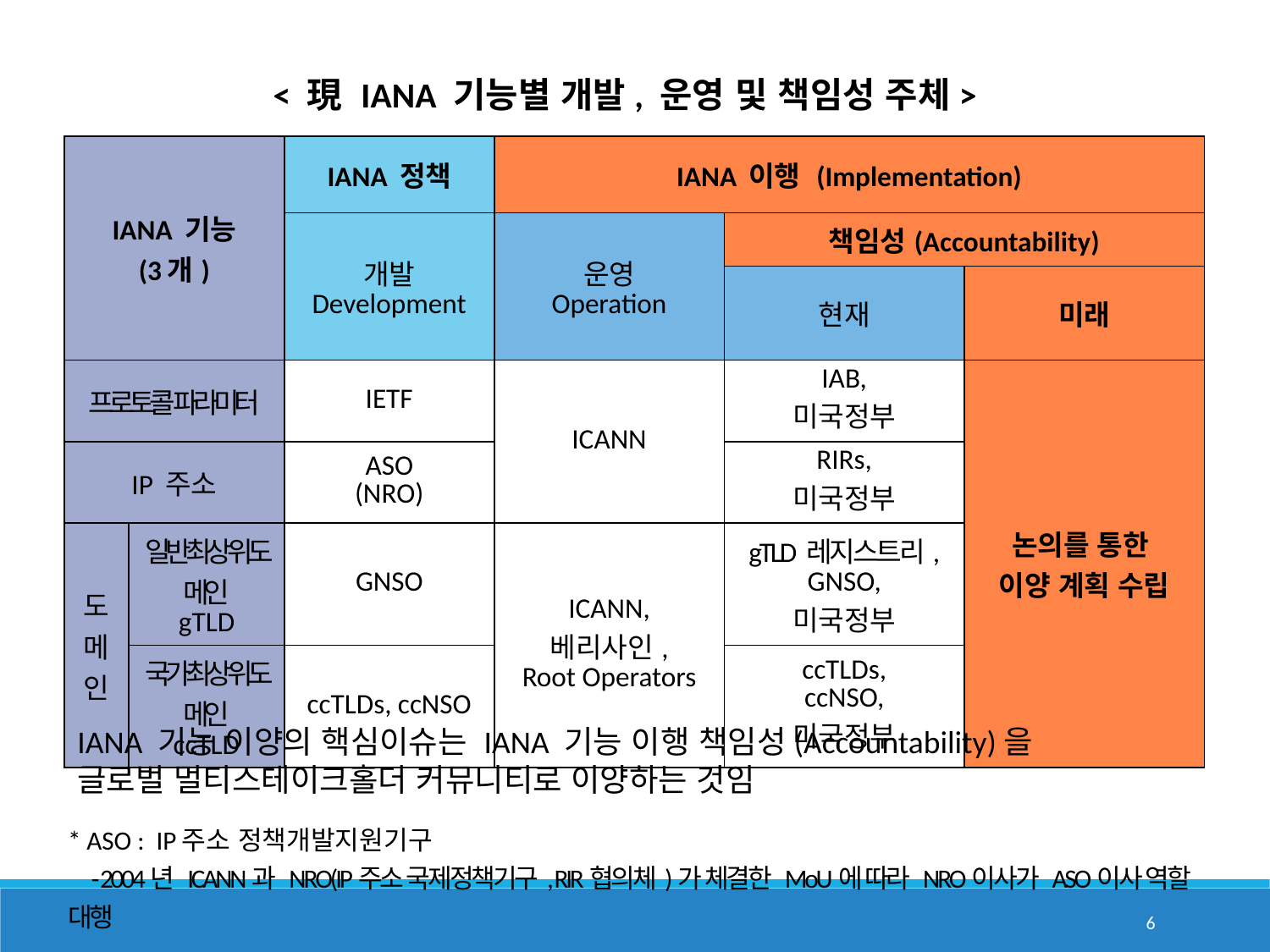

< 現 IANA 기능별 개발, 운영 및 책임성 주체>
| IANA 기능 (3개) |  | IANA 정책 | IANA 이행 (Implementation) |  |  |
| --- | --- | --- | --- | --- | --- |
|  |  | 개발 Development | 운영 Operation | 책임성(Accountability) |  |
|  |  |  |  | 현재 | 미래 |
| 프로토콜 파라미터 |  | IETF | ICANN | IAB, 미국정부 | 논의를 통한 이양 계획 수립 |
| IP 주소 |  | ASO (NRO) |  | RIRs, 미국정부 |  |
| 도 메 인 | 일반최상위도메인 gTLD | GNSO | ICANN, 베리사인, Root Operators | gTLD 레지스트리, GNSO, 미국정부 |  |
|  | 국가최상위도메인 ccTLD | ccTLDs, ccNSO |  | ccTLDs, ccNSO, 미국정부 |  |
IANA 기능 이양의 핵심이슈는 IANA 기능 이행 책임성(Accountability)을
글로벌 멀티스테이크홀더 커뮤니티로 이양하는 것임
| \* ASO : IP주소 정책개발지원기구 - 2004년 ICANN과 NRO(IP주소 국제정책기구, RIR협의체)가 체결한 MoU에 따라 NRO이사가 ASO이사 역할 대행 |
| --- |
6